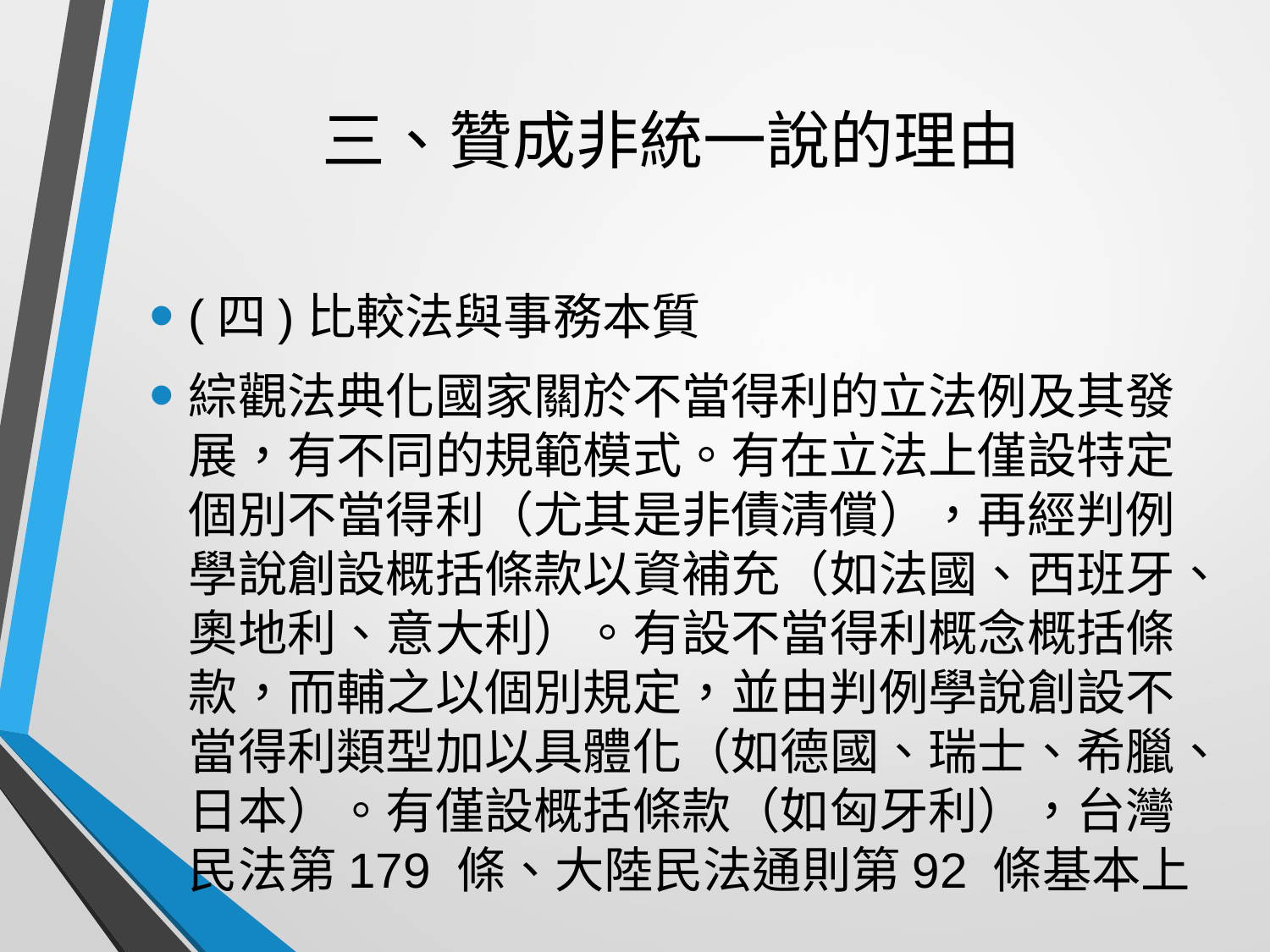

# 三、贊成非統一說的理由
(四)比較法與事務本質
綜觀法典化國家關於不當得利的立法例及其發展，有不同的規範模式。有在立法上僅設特定個別不當得利（尤其是非債清償），再經判例學說創設概括條款以資補充（如法國、西班牙、奧地利、意大利）。有設不當得利概念概括條款，而輔之以個別規定，並由判例學說創設不當得利類型加以具體化（如德國、瑞士、希臘、日本）。有僅設概括條款（如匈牙利），台灣民法第179 條、大陸民法通則第92 條基本上